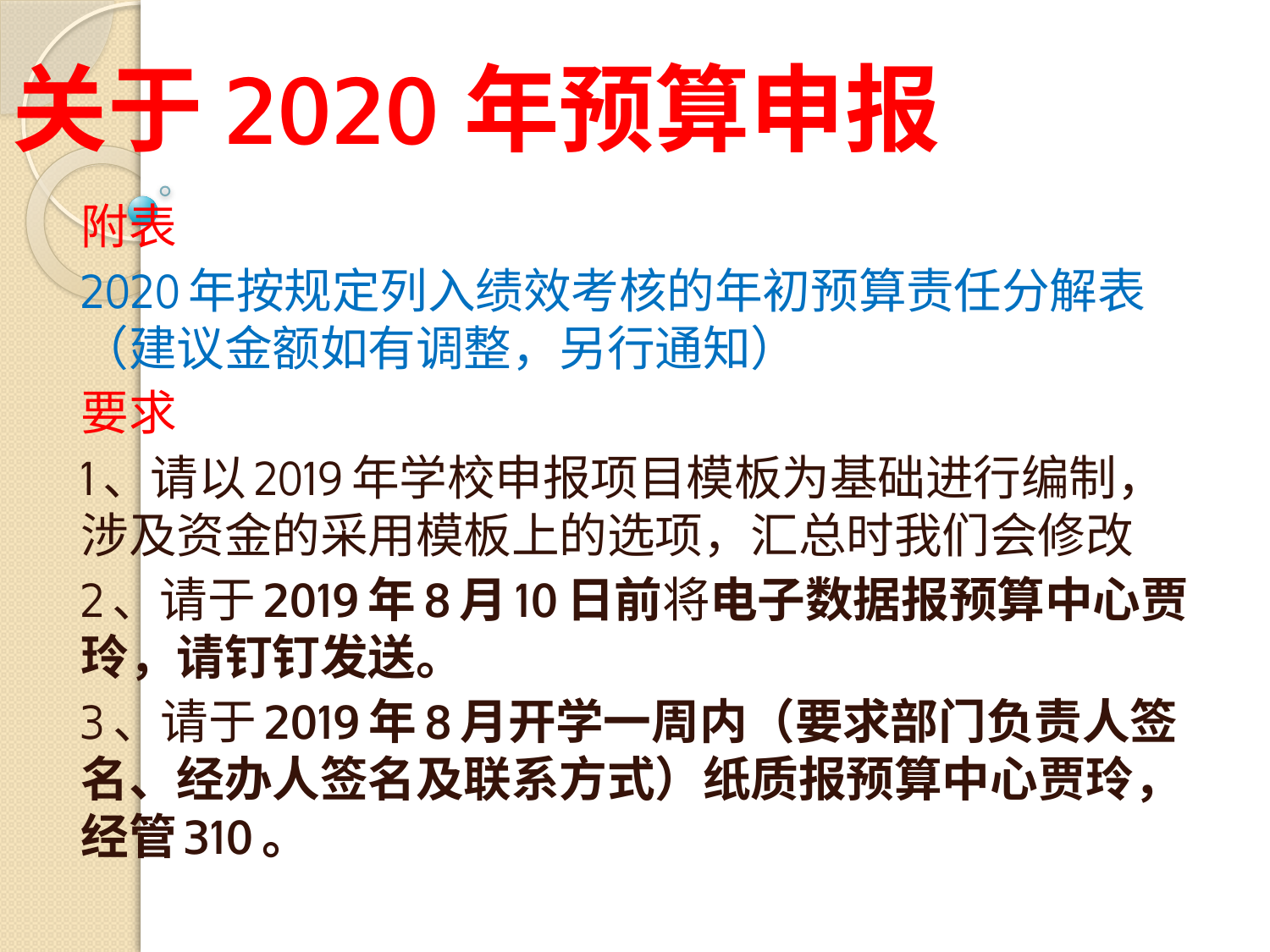

# 关于2020年预算申报
附表
2020年按规定列入绩效考核的年初预算责任分解表（建议金额如有调整，另行通知）
要求
1、请以2019年学校申报项目模板为基础进行编制，涉及资金的采用模板上的选项，汇总时我们会修改
2、请于2019年8月10日前将电子数据报预算中心贾玲，请钉钉发送。
3、请于2019年8月开学一周内（要求部门负责人签名、经办人签名及联系方式）纸质报预算中心贾玲，经管310。